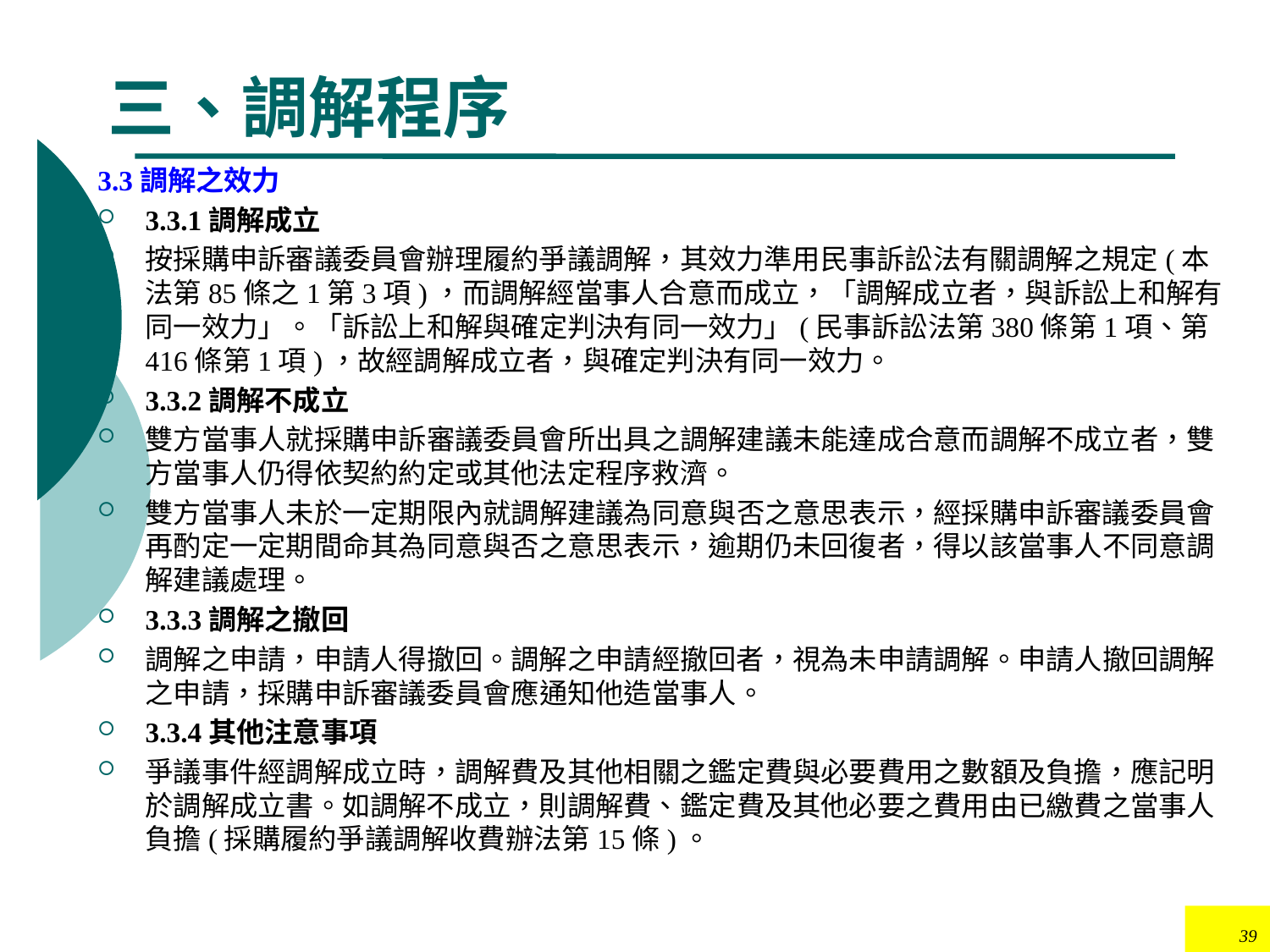

# 三、調解程序
3.3調解之效力
3.3.1調解成立
按採購申訴審議委員會辦理履約爭議調解，其效力準用民事訴訟法有關調解之規定(本法第85條之1第3項)，而調解經當事人合意而成立，「調解成立者，與訴訟上和解有同一效力」。「訴訟上和解與確定判決有同一效力」(民事訴訟法第380條第1項、第416條第1項)，故經調解成立者，與確定判決有同一效力。
3.3.2調解不成立
雙方當事人就採購申訴審議委員會所出具之調解建議未能達成合意而調解不成立者，雙方當事人仍得依契約約定或其他法定程序救濟。
雙方當事人未於一定期限內就調解建議為同意與否之意思表示，經採購申訴審議委員會再酌定一定期間命其為同意與否之意思表示，逾期仍未回復者，得以該當事人不同意調解建議處理。
3.3.3調解之撤回
調解之申請，申請人得撤回。調解之申請經撤回者，視為未申請調解。申請人撤回調解之申請，採購申訴審議委員會應通知他造當事人。
3.3.4其他注意事項
爭議事件經調解成立時，調解費及其他相關之鑑定費與必要費用之數額及負擔，應記明於調解成立書。如調解不成立，則調解費、鑑定費及其他必要之費用由已繳費之當事人負擔(採購履約爭議調解收費辦法第15條)。
39